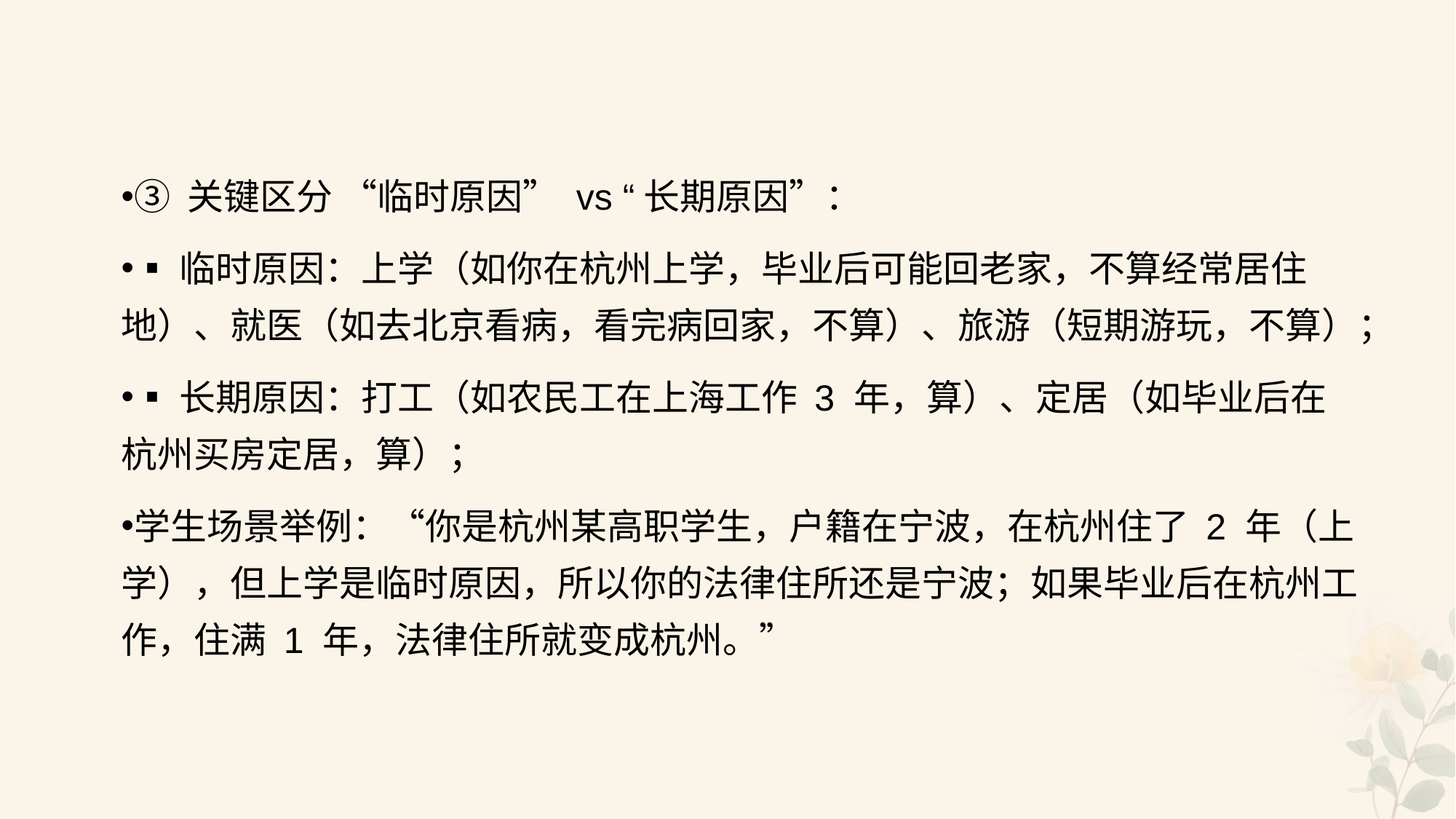

#
③ 关键区分 “临时原因” vs “长期原因”：
▪临时原因：上学（如你在杭州上学，毕业后可能回老家，不算经常居住地）、就医（如去北京看病，看完病回家，不算）、旅游（短期游玩，不算）；
▪长期原因：打工（如农民工在上海工作 3 年，算）、定居（如毕业后在杭州买房定居，算）；
学生场景举例：“你是杭州某高职学生，户籍在宁波，在杭州住了 2 年（上学），但上学是临时原因，所以你的法律住所还是宁波；如果毕业后在杭州工作，住满 1 年，法律住所就变成杭州。”